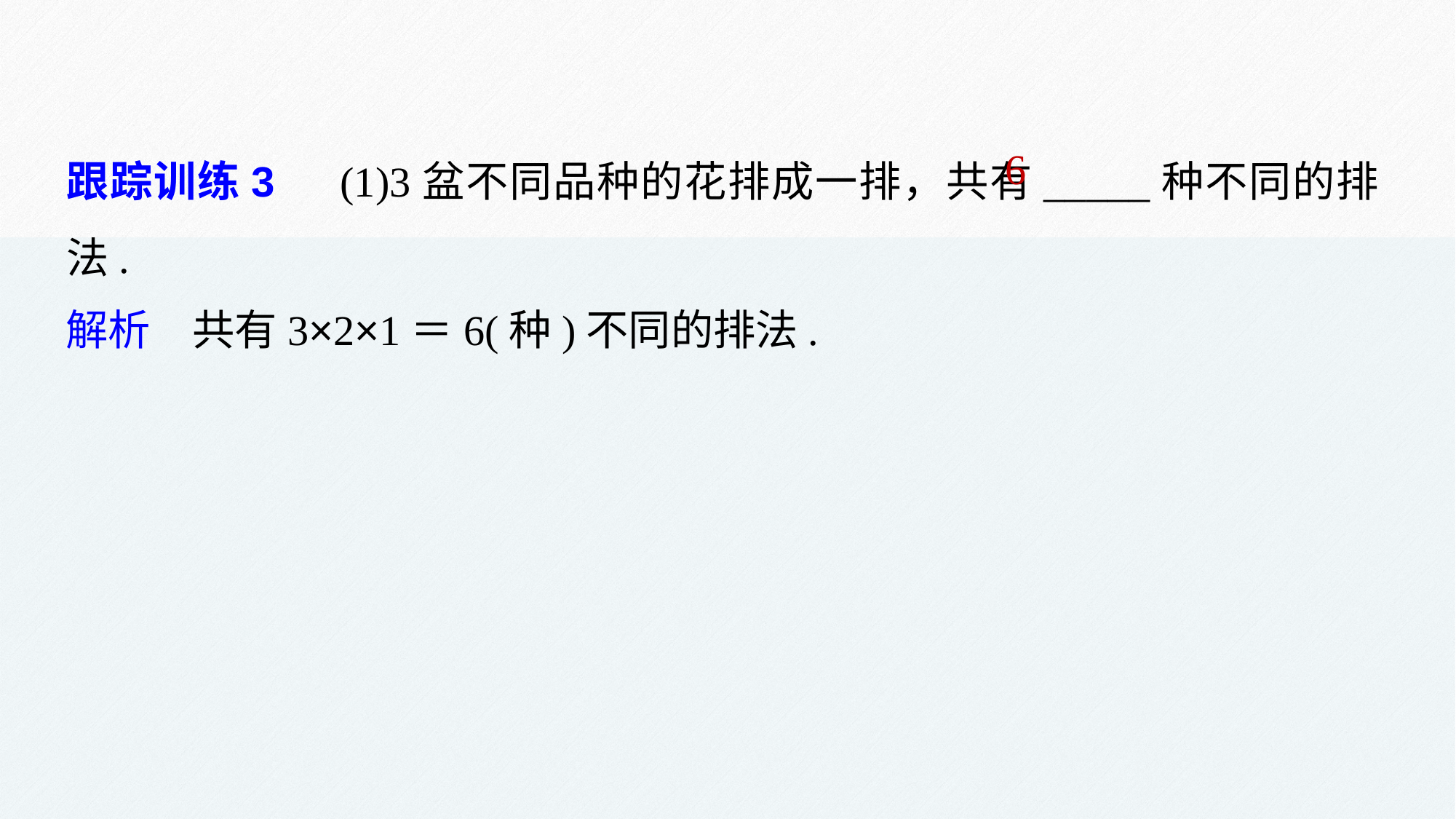

跟踪训练3　(1)3盆不同品种的花排成一排，共有_____种不同的排法.
6
解析　共有3×2×1＝6(种)不同的排法.